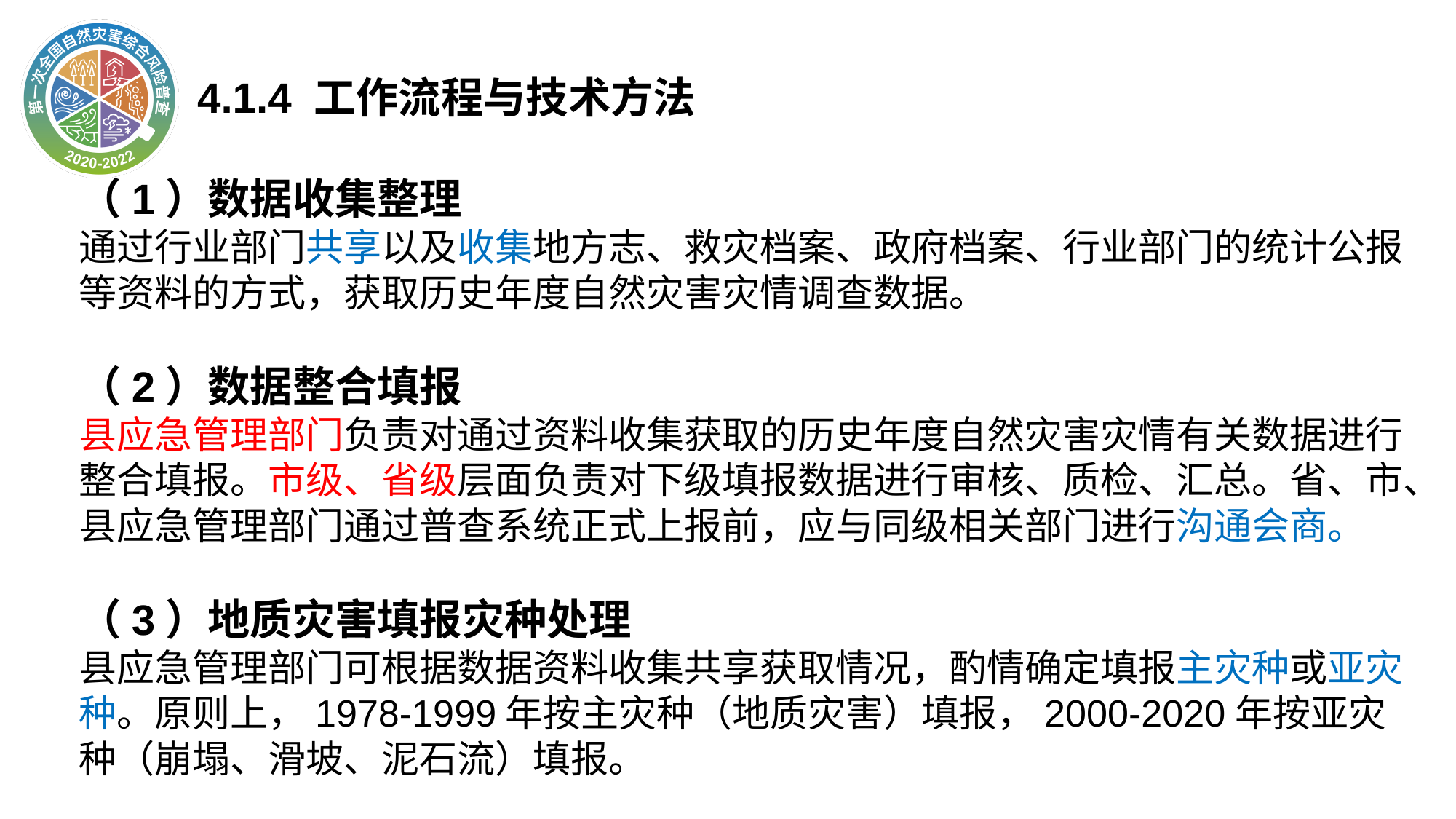

4.1.4 工作流程与技术方法

（1）数据收集整理
通过行业部门共享以及收集地方志、救灾档案、政府档案、行业部门的统计公报等资料的方式，获取历史年度自然灾害灾情调查数据。

（2）数据整合填报
县应急管理部门负责对通过资料收集获取的历史年度自然灾害灾情有关数据进行整合填报。市级、省级层面负责对下级填报数据进行审核、质检、汇总。省、市、县应急管理部门通过普查系统正式上报前，应与同级相关部门进行沟通会商。

（3）地质灾害填报灾种处理
县应急管理部门可根据数据资料收集共享获取情况，酌情确定填报主灾种或亚灾种。原则上，1978-1999年按主灾种（地质灾害）填报，2000-2020年按亚灾种（崩塌、滑坡、泥石流）填报。